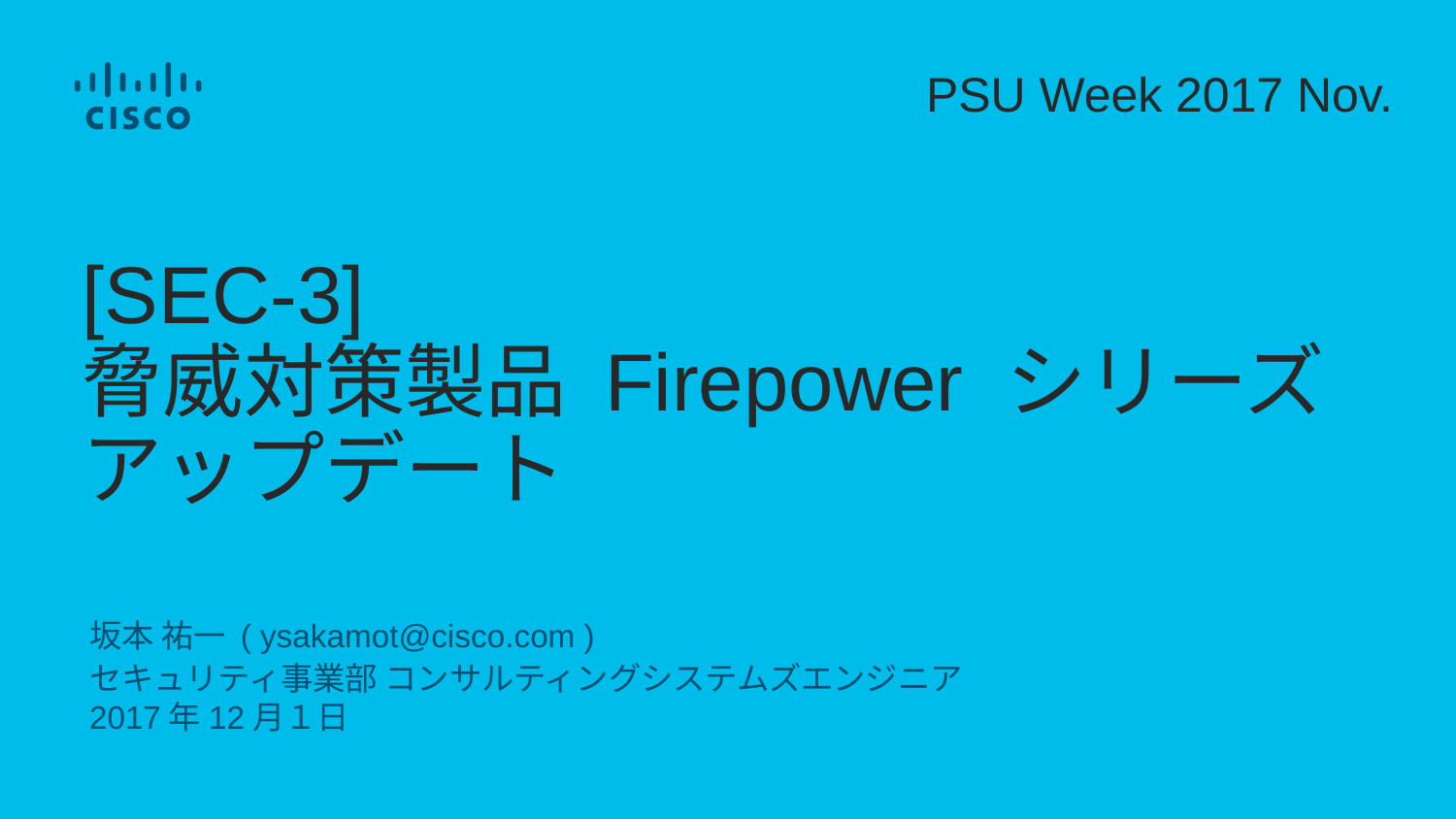

# [SEC-3] 脅威対策製品 Firepower シリーズ アップデート
坂本 祐一 ( ysakamot@cisco.com )
セキュリティ事業部 コンサルティングシステムズエンジニア
2017年12月１日